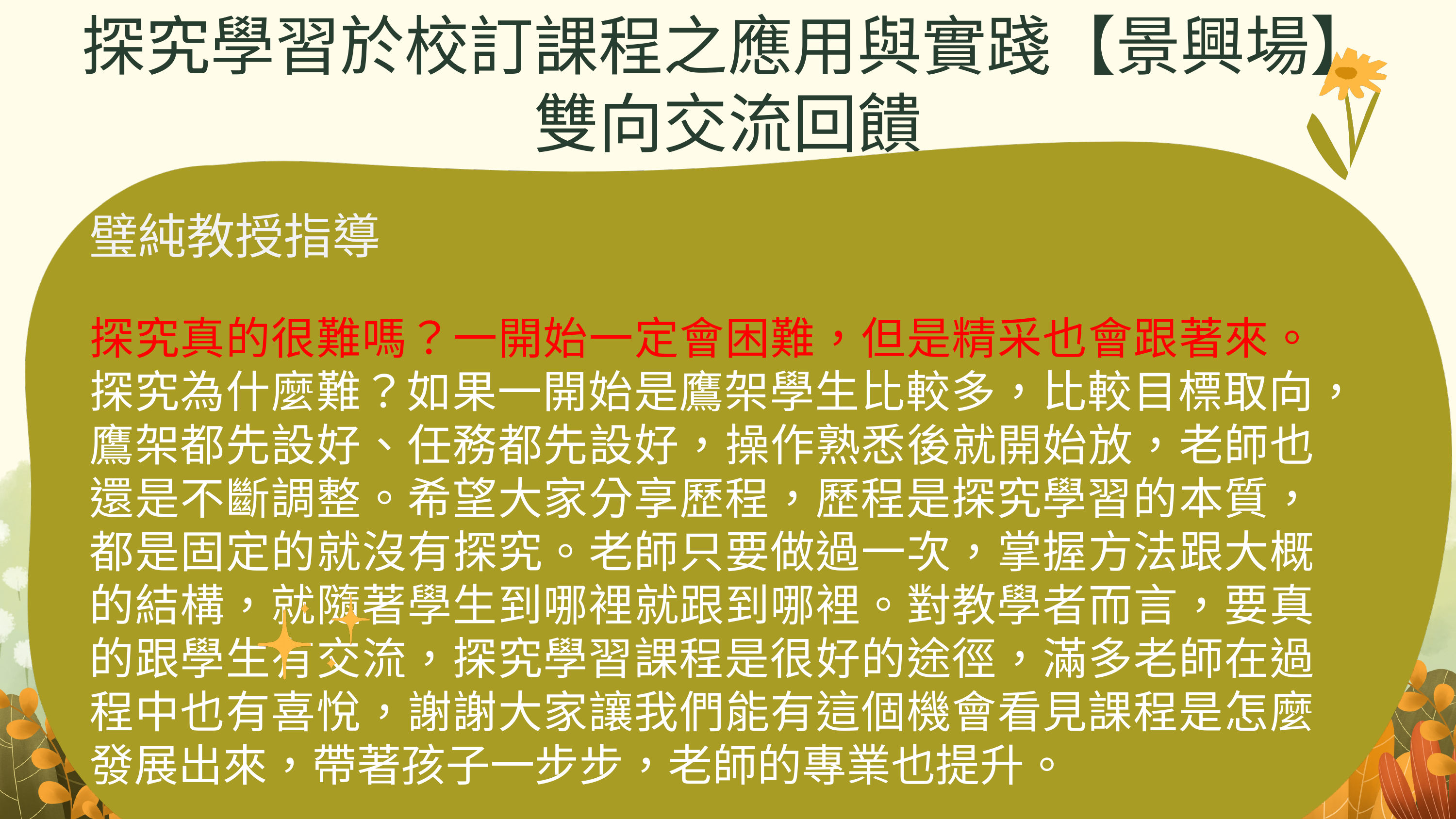

探究學習於校訂課程之應用與實踐【景興場】
雙向交流回饋

璧純教授指導

探究真的很難嗎？一開始一定會困難，但是精采也會跟著來。探究為什麼難？如果一開始是鷹架學生比較多，比較目標取向，鷹架都先設好、任務都先設好，操作熟悉後就開始放，老師也還是不斷調整。希望大家分享歷程，歷程是探究學習的本質，都是固定的就沒有探究。老師只要做過一次，掌握方法跟大概的結構，就隨著學生到哪裡就跟到哪裡。對教學者而言，要真的跟學生有交流，探究學習課程是很好的途徑，滿多老師在過程中也有喜悅，謝謝大家讓我們能有這個機會看見課程是怎麼發展出來，帶著孩子一步步，老師的專業也提升。